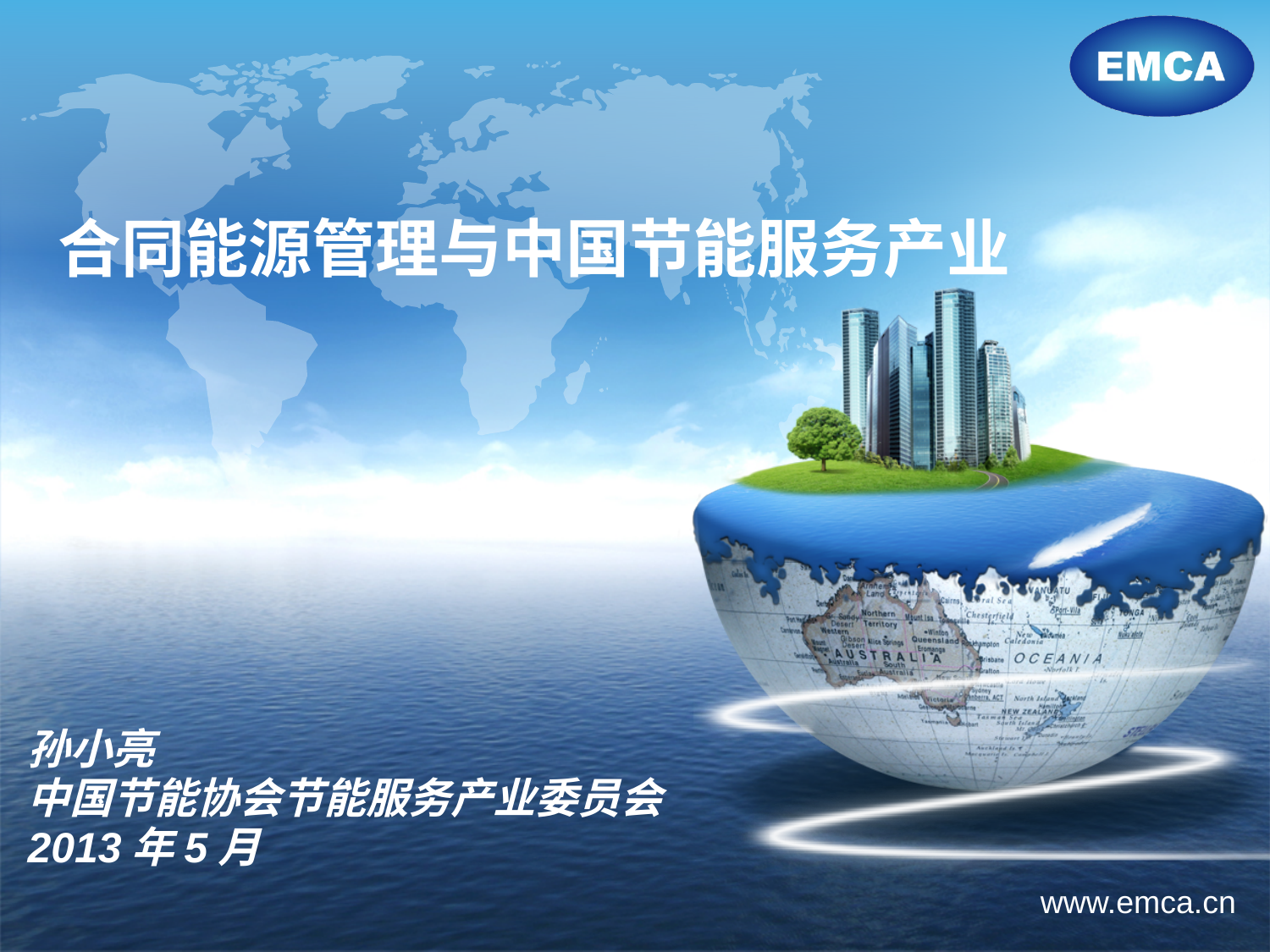

# 合同能源管理与中国节能服务产业
孙小亮
中国节能协会节能服务产业委员会
2013年5月
www.emca.cn